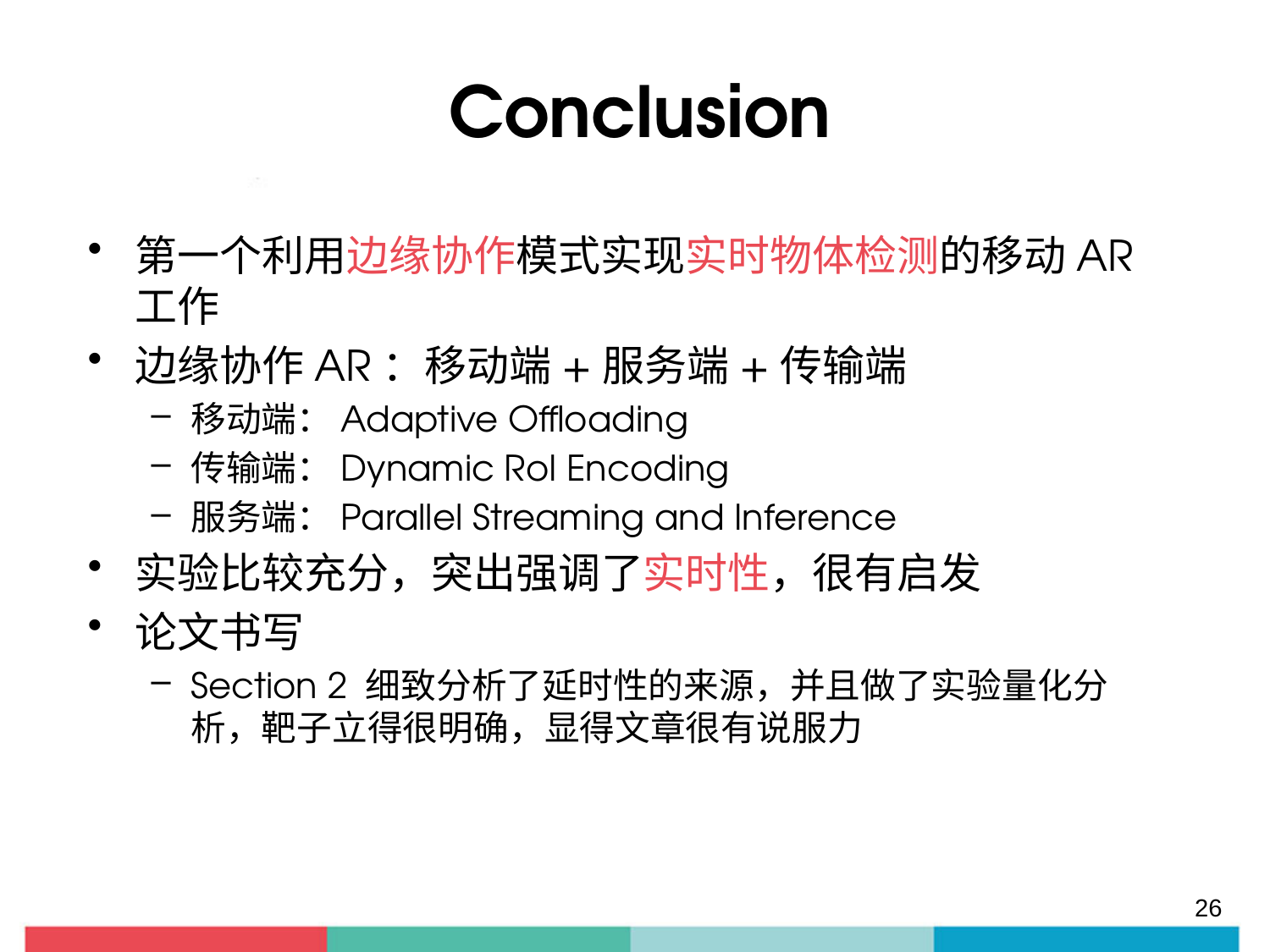

# Conclusion
第一个利用边缘协作模式实现实时物体检测的移动AR工作
边缘协作AR：移动端+服务端+传输端
移动端：Adaptive Offloading
传输端：Dynamic RoI Encoding
服务端：Parallel Streaming and Inference
实验比较充分，突出强调了实时性，很有启发
论文书写
Section 2 细致分析了延时性的来源，并且做了实验量化分析，靶子立得很明确，显得文章很有说服力
26